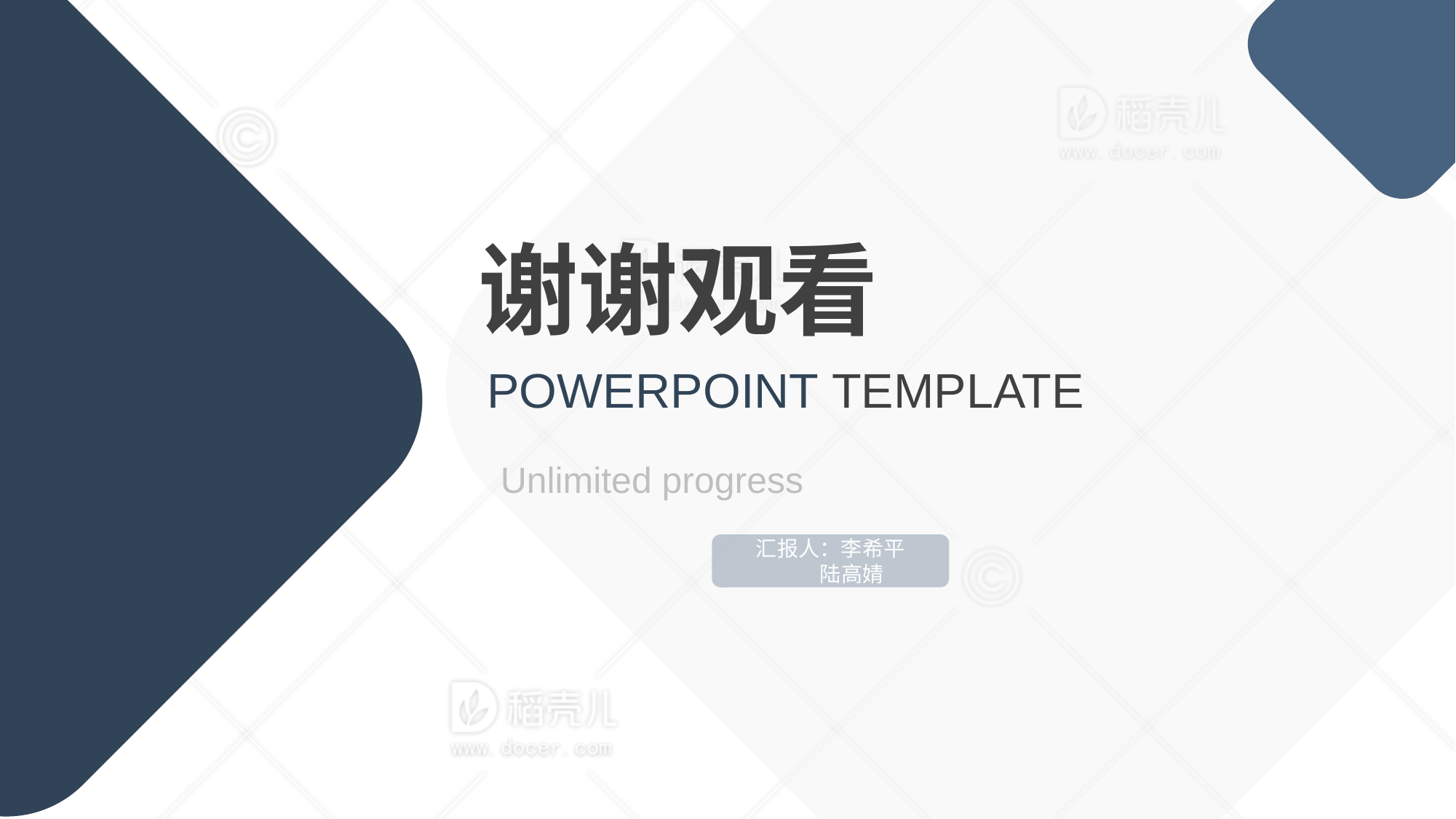

谢谢观看
POWERPOINT TEMPLATE
Unlimited progress
汇报人：李希平
        陆高婧